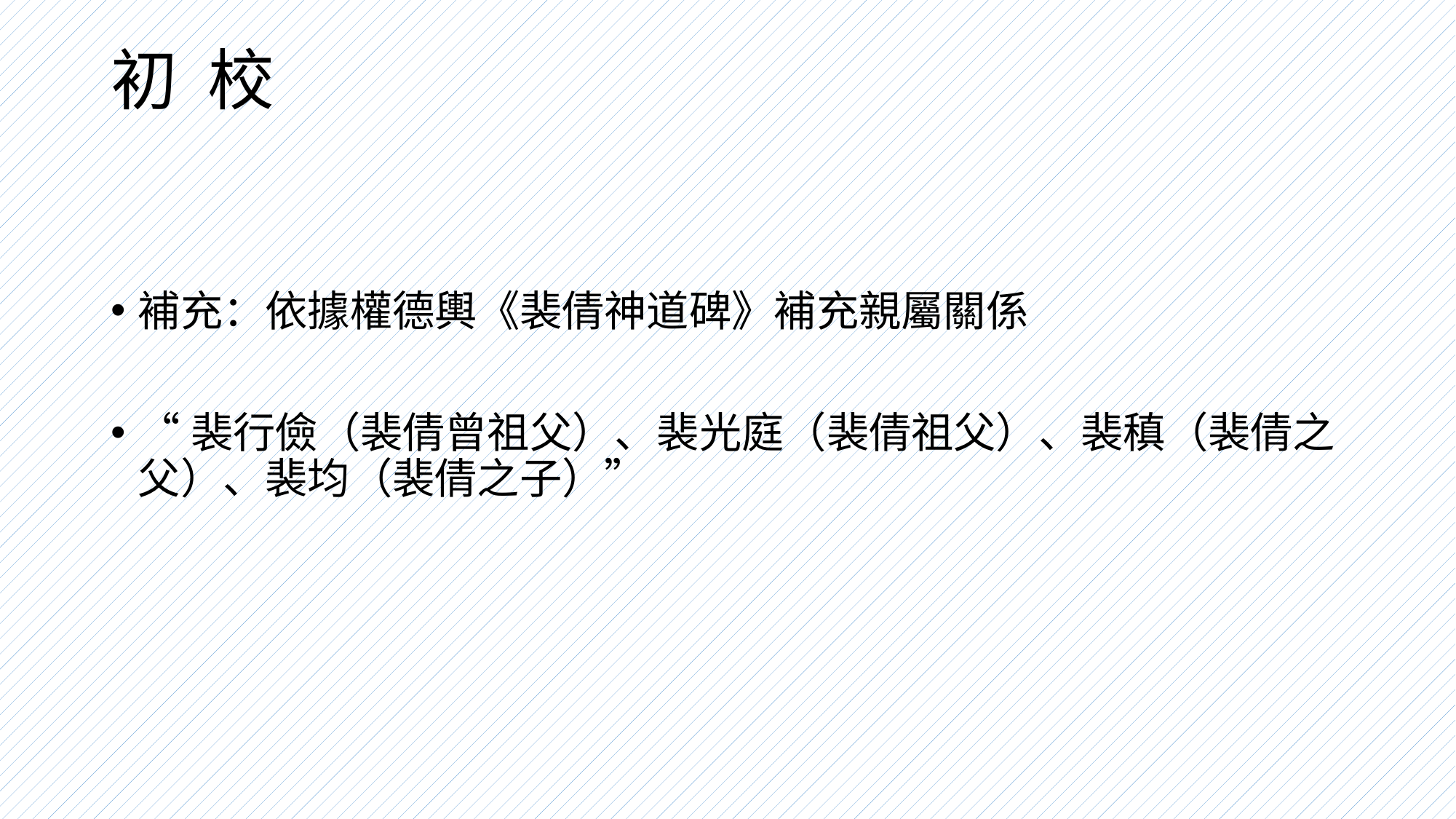

# 初  校

補充：依據權德輿《裴倩神道碑》補充親屬關係

“裴行儉（裴倩曾祖父）、裴光庭（裴倩祖父）、裴稹（裴倩之父）、裴均（裴倩之子）”